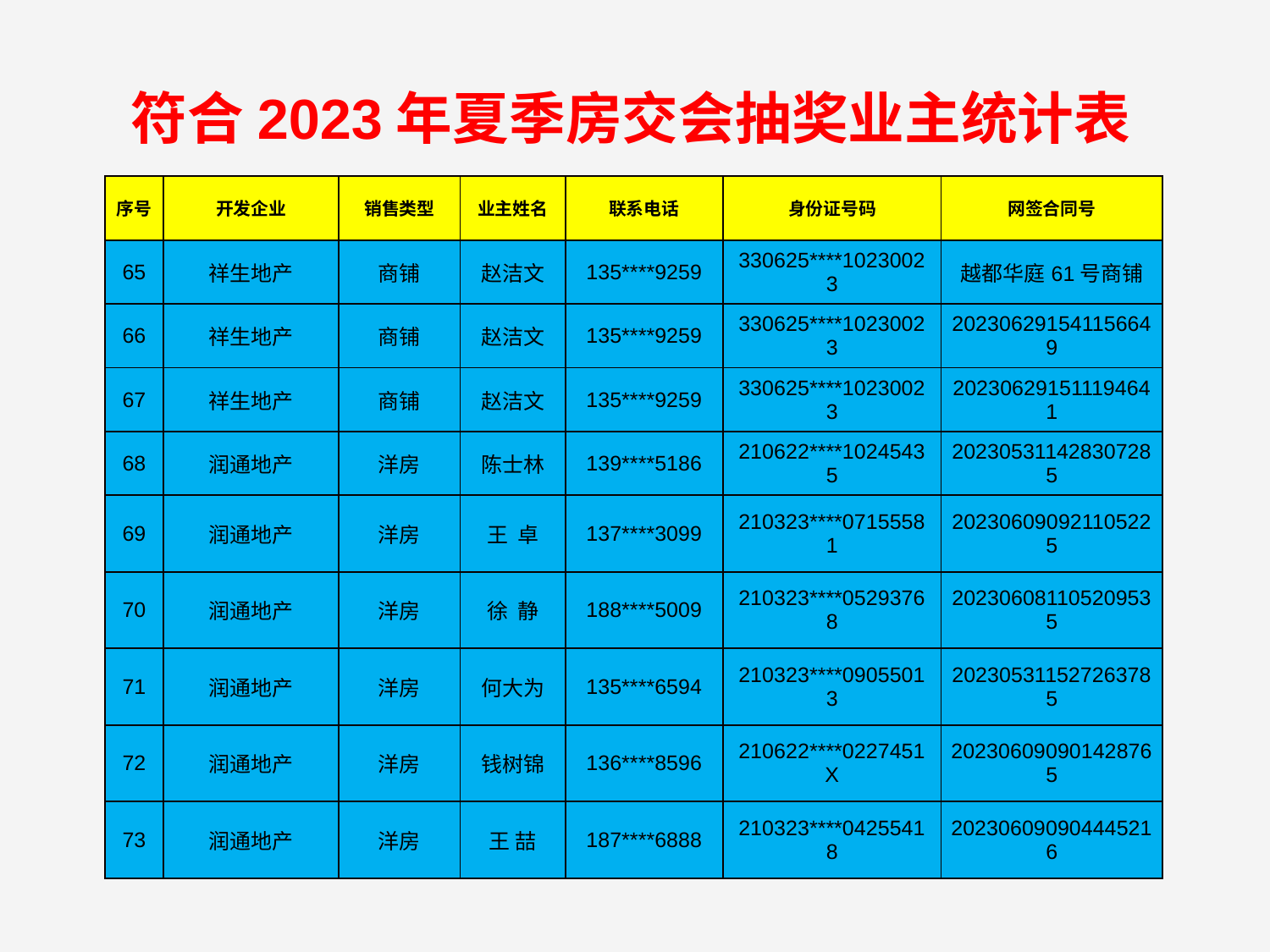

符合2023年夏季房交会抽奖业主统计表
| 序号 | 开发企业 | 销售类型 | 业主姓名 | 联系电话 | 身份证号码 | 网签合同号 |
| --- | --- | --- | --- | --- | --- | --- |
| 65 | 祥生地产 | 商铺 | 赵洁文 | 135\*\*\*\*9259 | 330625\*\*\*\*10230023 | 越都华庭61号商铺 |
| 66 | 祥生地产 | 商铺 | 赵洁文 | 135\*\*\*\*9259 | 330625\*\*\*\*10230023 | 202306291541156649 |
| 67 | 祥生地产 | 商铺 | 赵洁文 | 135\*\*\*\*9259 | 330625\*\*\*\*10230023 | 202306291511194641 |
| 68 | 润通地产 | 洋房 | 陈士林 | 139\*\*\*\*5186 | 210622\*\*\*\*10245435 | 202305311428307285 |
| 69 | 润通地产 | 洋房 | 王 卓 | 137\*\*\*\*3099 | 210323\*\*\*\*07155581 | 202306090921105225 |
| 70 | 润通地产 | 洋房 | 徐 静 | 188\*\*\*\*5009 | 210323\*\*\*\*05293768 | 202306081105209535 |
| 71 | 润通地产 | 洋房 | 何大为 | 135\*\*\*\*6594 | 210323\*\*\*\*09055013 | 202305311527263785 |
| 72 | 润通地产 | 洋房 | 钱树锦 | 136\*\*\*\*8596 | 210622\*\*\*\*0227451X | 202306090901428765 |
| 73 | 润通地产 | 洋房 | 王 喆 | 187\*\*\*\*6888 | 210323\*\*\*\*04255418 | 202306090904445216 |